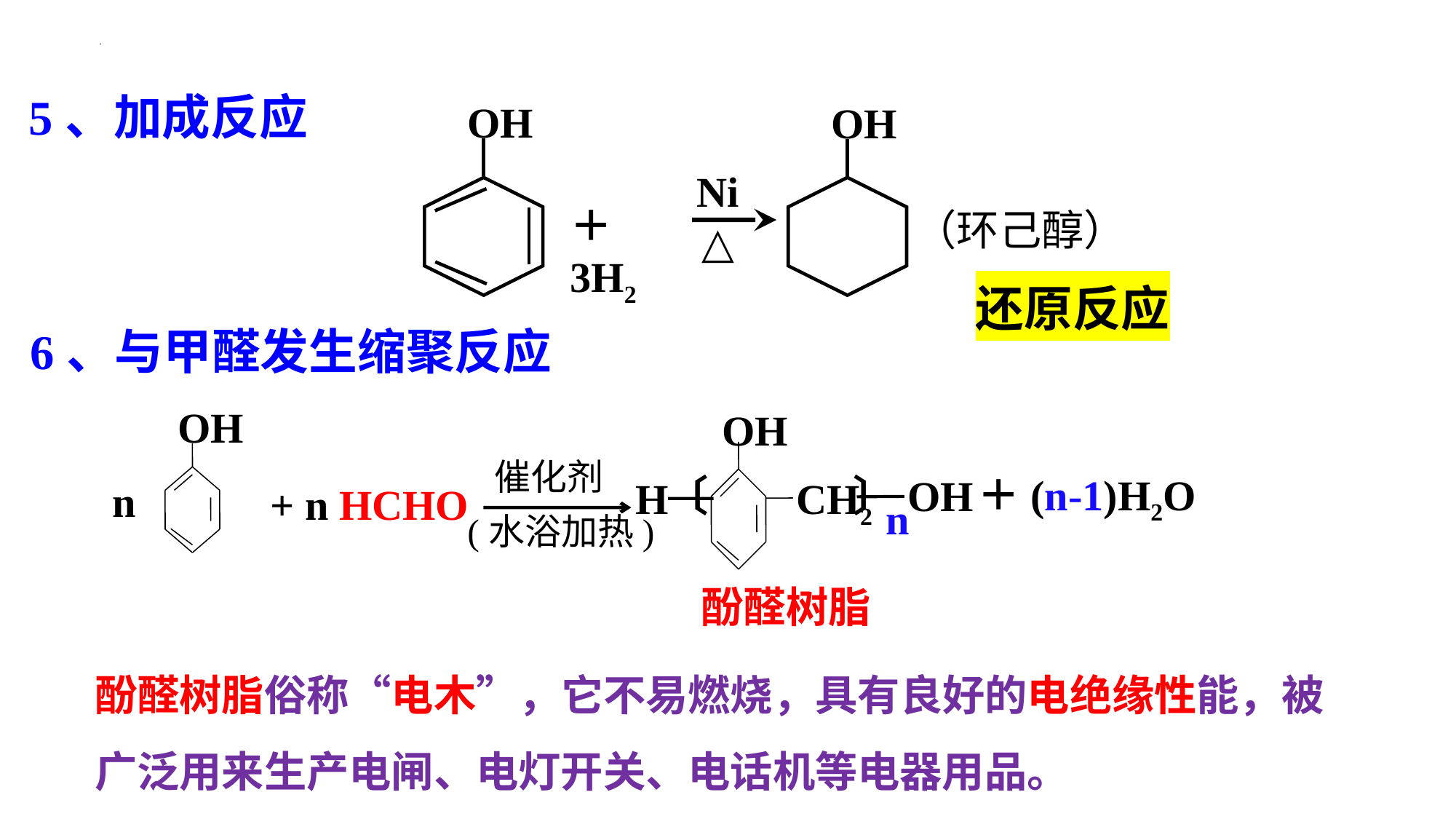

5、加成反应
OH

OH

Ni
△

＋3H2
（环己醇）
还原反应
6、与甲醛发生缩聚反应
OH

OH

CH2

H

OH
＋(n-1)H2O
〔               〕

n
催化剂
(水浴加热)

n
+ n HCHO
酚醛树脂
酚醛树脂俗称“电木”，它不易燃烧，具有良好的电绝缘性能，被广泛用来生产电闸、电灯开关、电话机等电器用品。